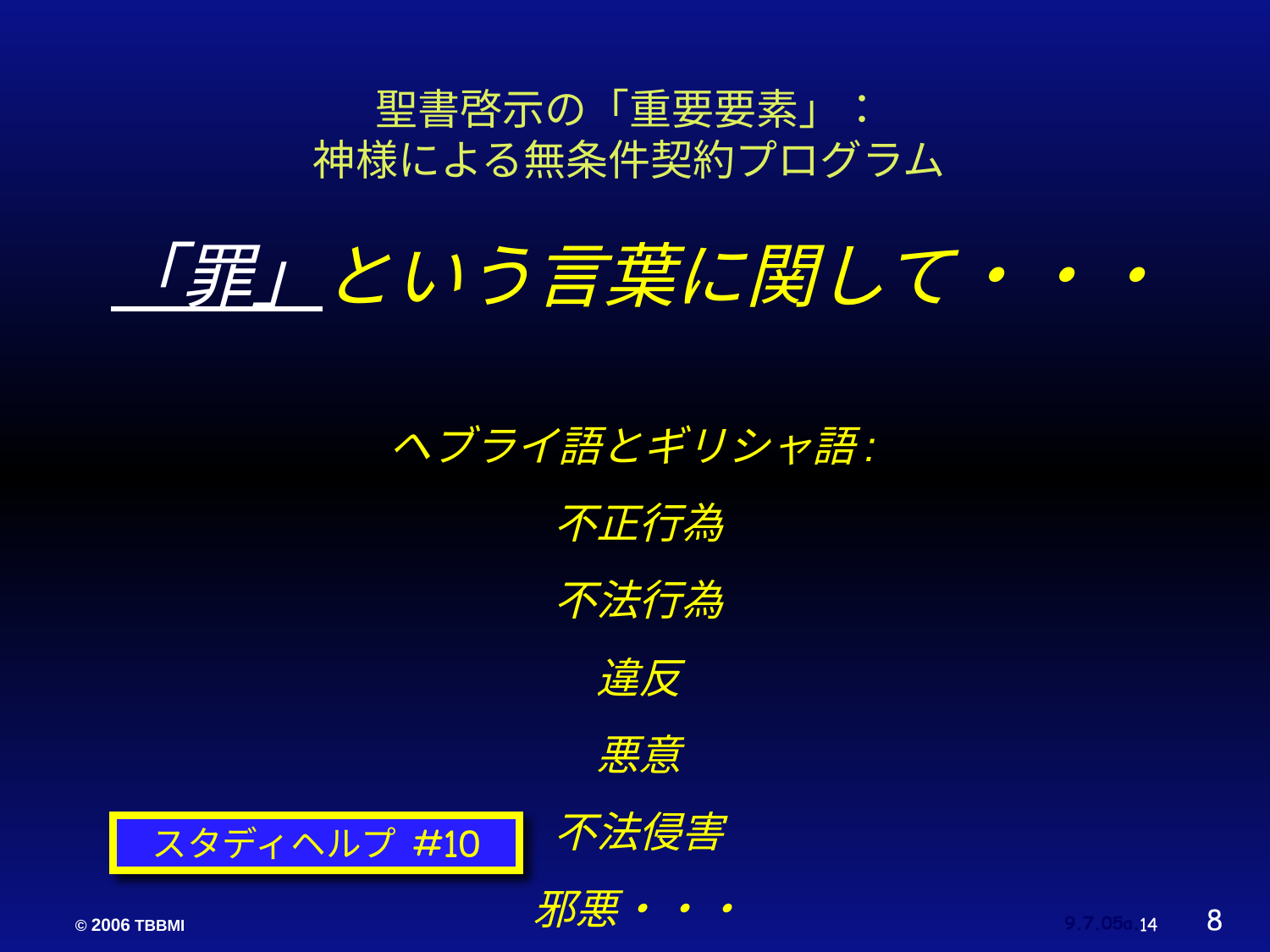

聖書啓示の「重要要素」：
神様による無条件契約プログラム
「罪」という言葉に関して・・・

ヘブライ語とギリシャ語:
不正行為
不法行為
違反
悪意
不法侵害
邪悪・・・
スタディヘルプ #10
8
14